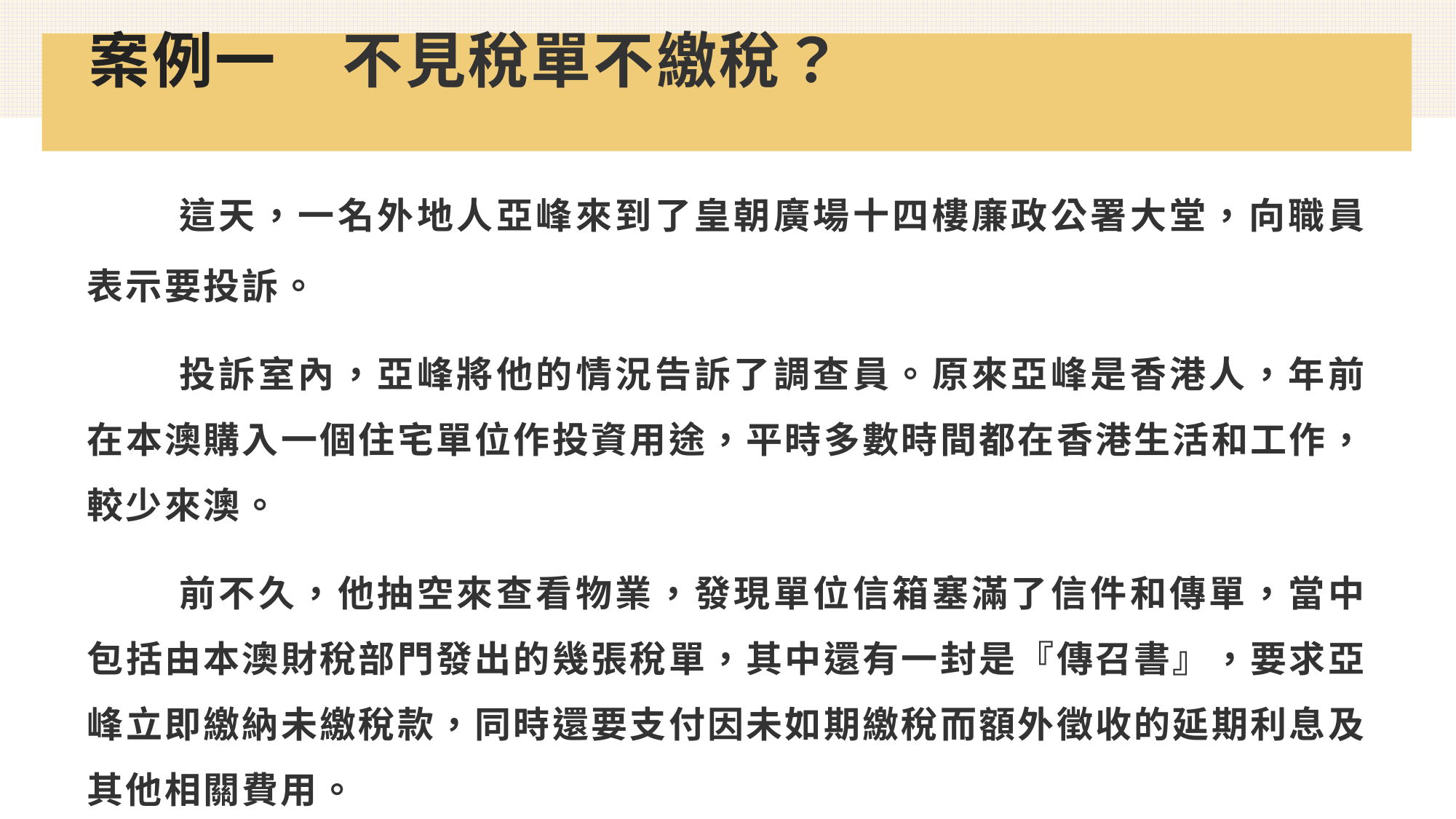

# 案例一    不見稅單不繳稅？
    這天，一名外地人亞峰來到了皇朝廣場十四樓廉政公署大堂，向職員表示要投訴。
    投訴室內，亞峰將他的情況告訴了調查員。原來亞峰是香港人，年前在本澳購入一個住宅單位作投資用途，平時多數時間都在香港生活和工作，較少來澳。
    前不久，他抽空來查看物業，發現單位信箱塞滿了信件和傳單，當中包括由本澳財稅部門發出的幾張稅單，其中還有一封是『傳召書』，要求亞峰立即繳納未繳稅款，同時還要支付因未如期繳稅而額外徵收的延期利息及其他相關費用。
亞峰自問是一個奉公守法的人，絕不會逃稅，但對於未及收取通知函件而導致被罰就感到相當不忿。
亞峰對調查員說：「我在辦理樓宇賣買手續時，明明已申報了我的香港住址，為何不將稅單直接寄到香港給我，反而寄這裡呢？我不常到澳門，平日工作忙碌，怎會記起要為這單位繳納房屋稅？現在還要我支付過期費用，真不合理！請你們為我主持公道。」

（轉自廉政園地）